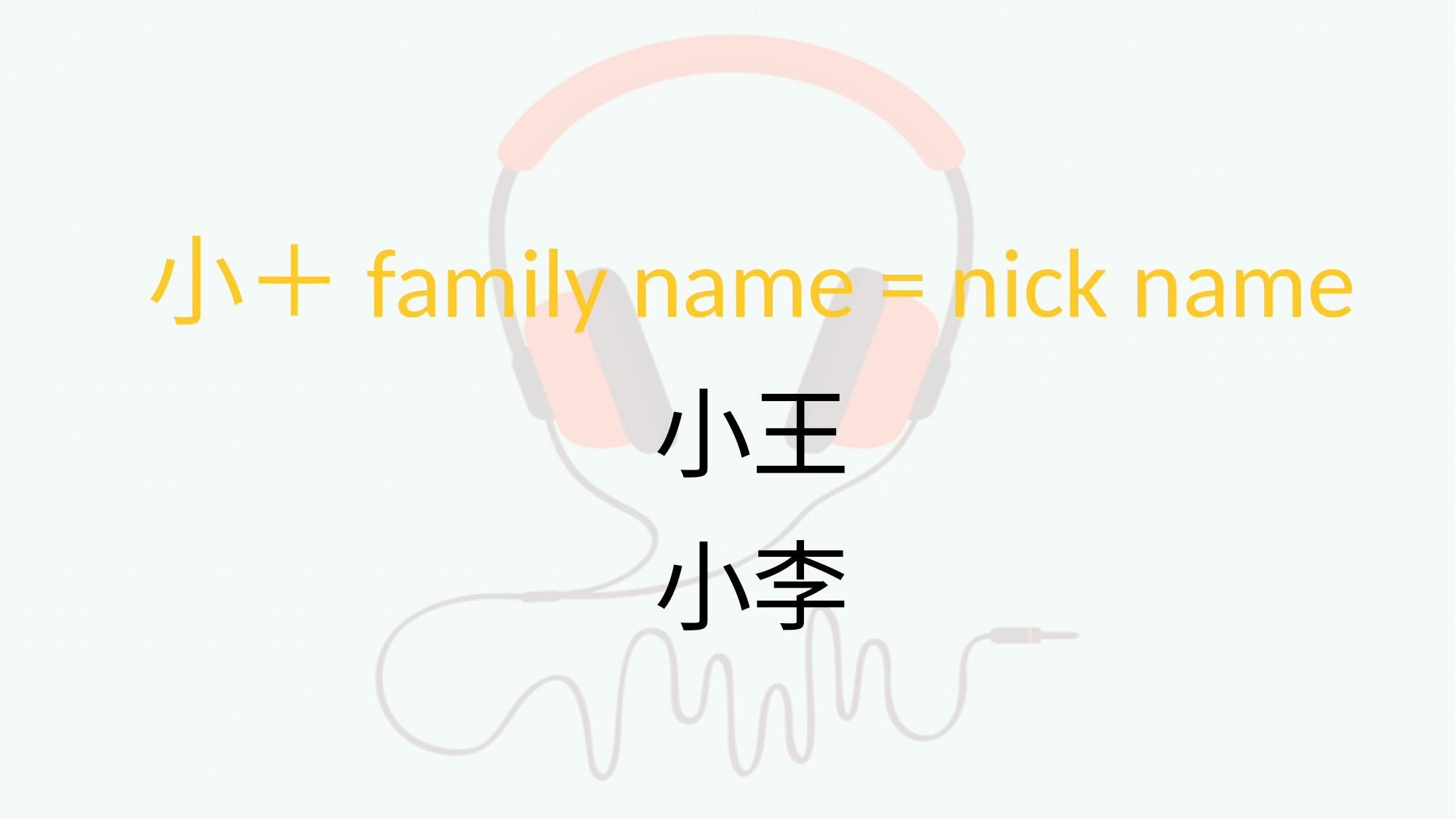

#
小＋family name = nick name
小王
小李